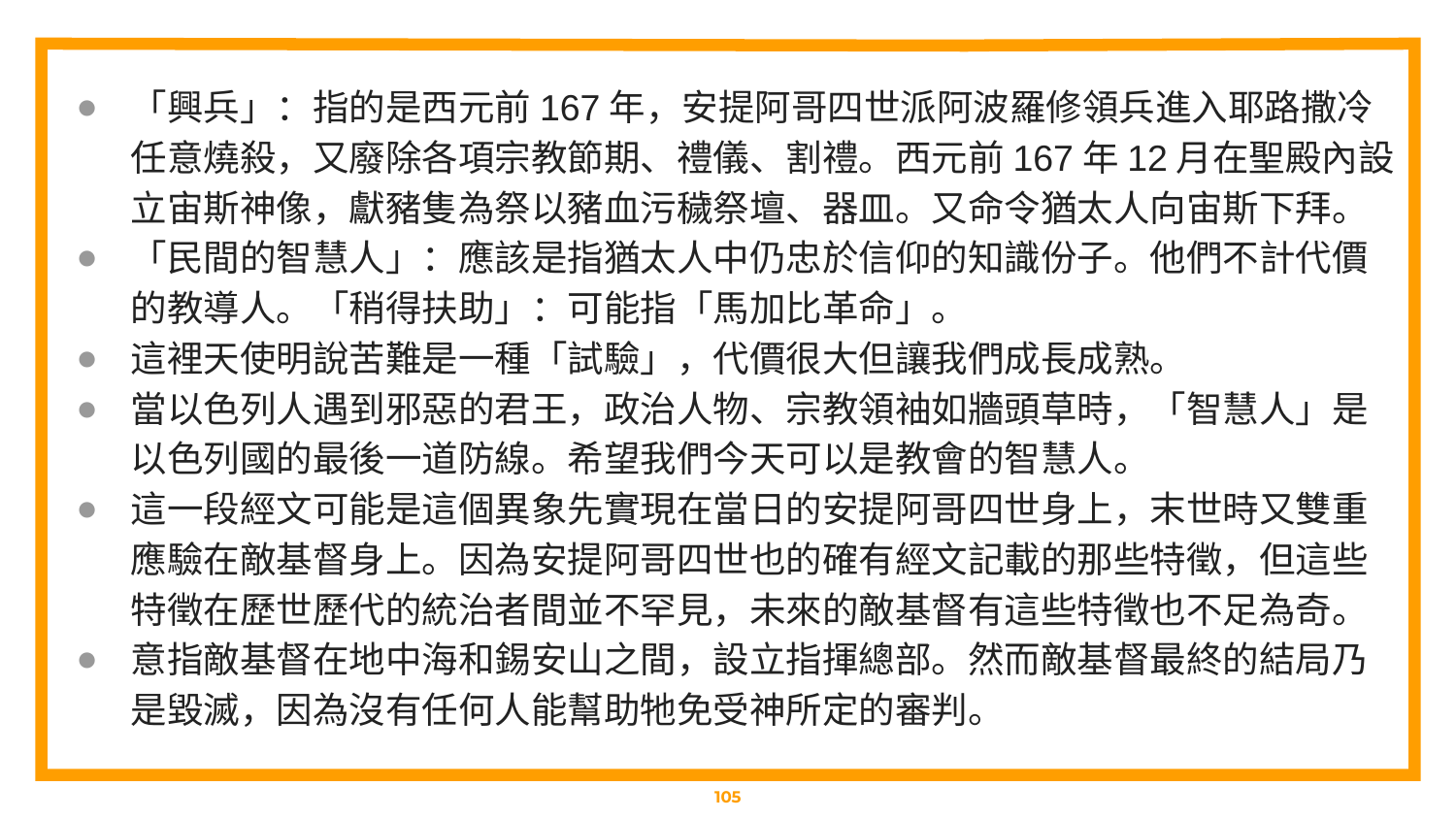

「興兵」：指的是西元前167年，安提阿哥四世派阿波羅修領兵進入耶路撒冷任意燒殺，又廢除各項宗教節期、禮儀、割禮。西元前167年12月在聖殿內設立宙斯神像，獻豬隻為祭以豬血污穢祭壇、器皿。又命令猶太人向宙斯下拜。
「民間的智慧人」：應該是指猶太人中仍忠於信仰的知識份子。他們不計代價的教導人。「稍得扶助」：可能指「馬加比革命」。
這裡天使明說苦難是一種「試驗」，代價很大但讓我們成長成熟。
當以色列人遇到邪惡的君王，政治人物、宗教領袖如牆頭草時，「智慧人」是以色列國的最後一道防線。希望我們今天可以是教會的智慧人。
這一段經文可能是這個異象先實現在當日的安提阿哥四世身上，末世時又雙重應驗在敵基督身上。因為安提阿哥四世也的確有經文記載的那些特徵，但這些特徵在歷世歷代的統治者間並不罕見，未來的敵基督有這些特徵也不足為奇。
意指敵基督在地中海和錫安山之間，設立指揮總部。然而敵基督最終的結局乃是毀滅，因為沒有任何人能幫助牠免受神所定的審判。
105